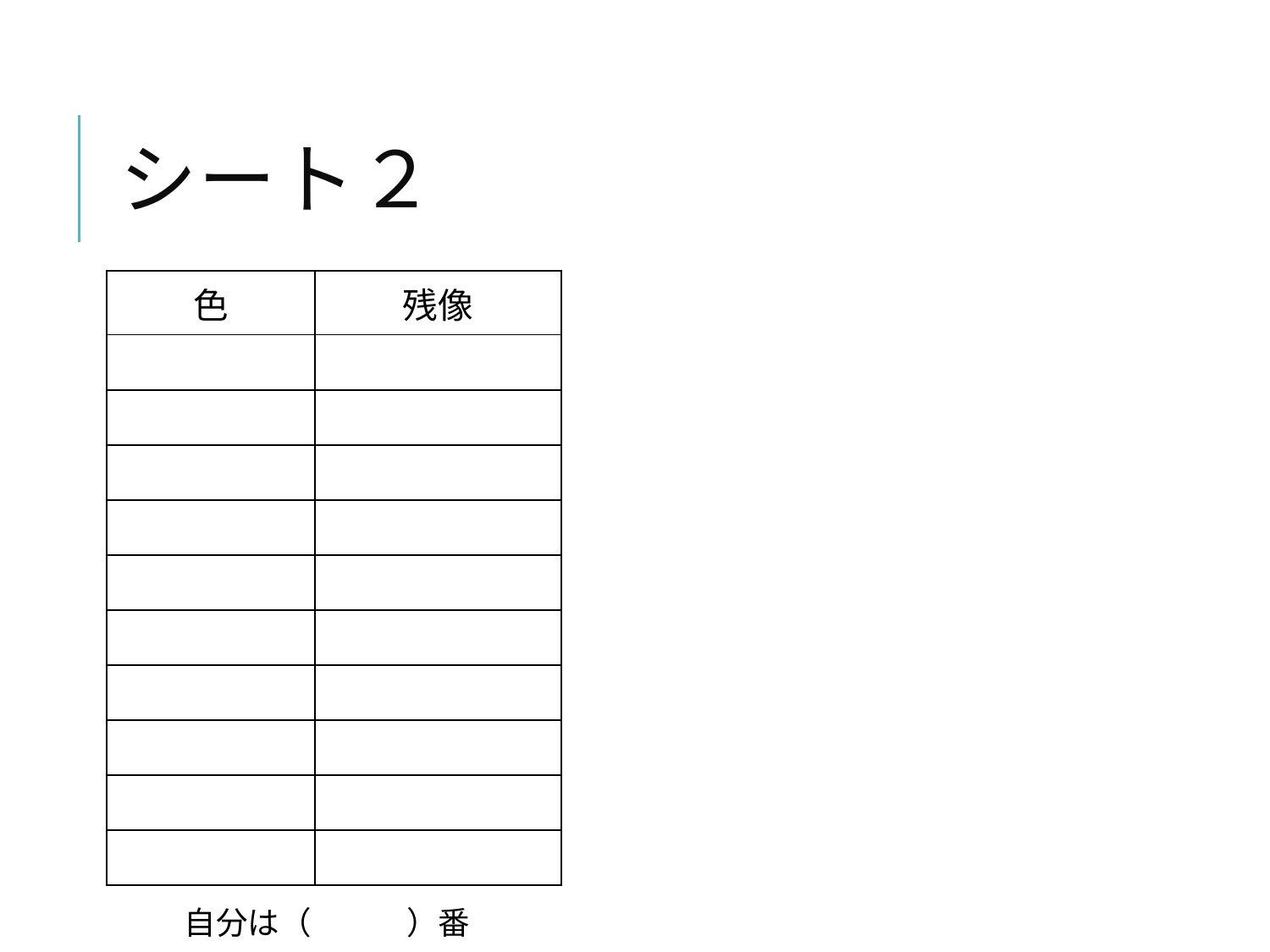

# シート２
| 色 | 残像 |
| --- | --- |
|  |  |
|  |  |
|  |  |
|  |  |
|  |  |
|  |  |
|  |  |
|  |  |
|  |  |
|  |  |
自分は（　　　）番